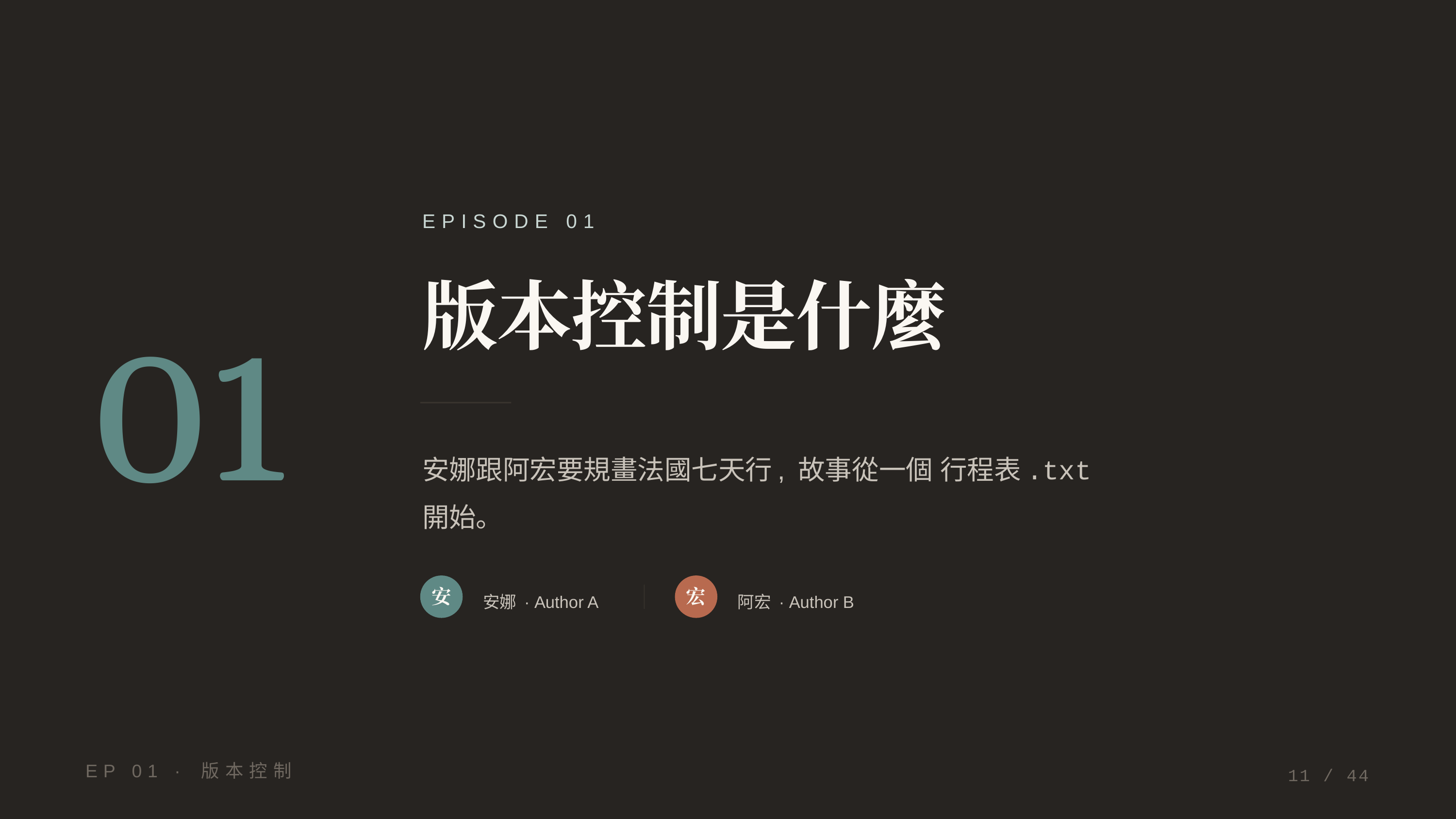

EPISODE 01
版本控制是什麼
01

安娜跟阿宏要規畫法國七天行, 故事從一個 行程表.txt 開始。
安

宏

安娜 · Author A
阿宏 · Author B

EP 01 · 版本控制
11 / 44